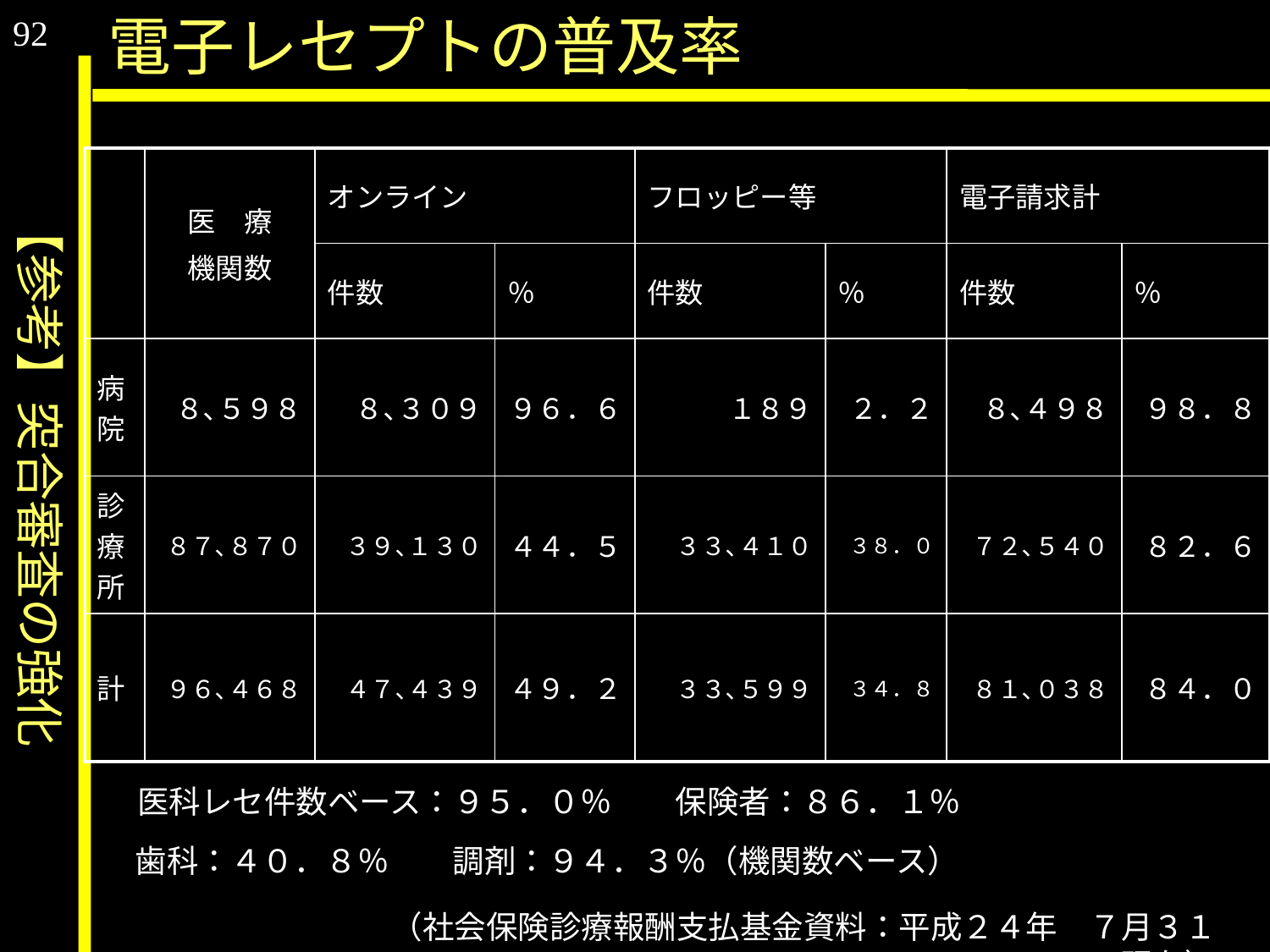

92
【参考】突合審査の強化
電子レセプトの普及率

|  | 医　療 機関数 | オンライン |  | フロッピー等 |  | 電子請求計 |  |
| --- | --- | --- | --- | --- | --- | --- | --- |
|  |  | 件数 | ％ | 件数 | ％ | 件数 | ％ |
| 病院 | ８､５９８ | ８､３０９ | ９６．６ | １８９ | ２．２ | ８､４９８ | ９８．８ |
| 診療所 | ８７､８７０ | ３９､１３０ | ４４．５ | ３３､４１０ | ３８．０ | ７２､５４０ | ８２．６ |
| 計 | ９６､４６８ | ４７､４３９ | ４９．２ | ３３､５９９ | ３４．８ | ８１､０３８ | ８４．０ |
医科レセ件数ベース：９５．０％　　保険者：８６．１％
歯科：４０．８％　　調剤：９４．３％（機関数ベース）
（社会保険診療報酬支払基金資料：平成２４年　７月３１日現在）